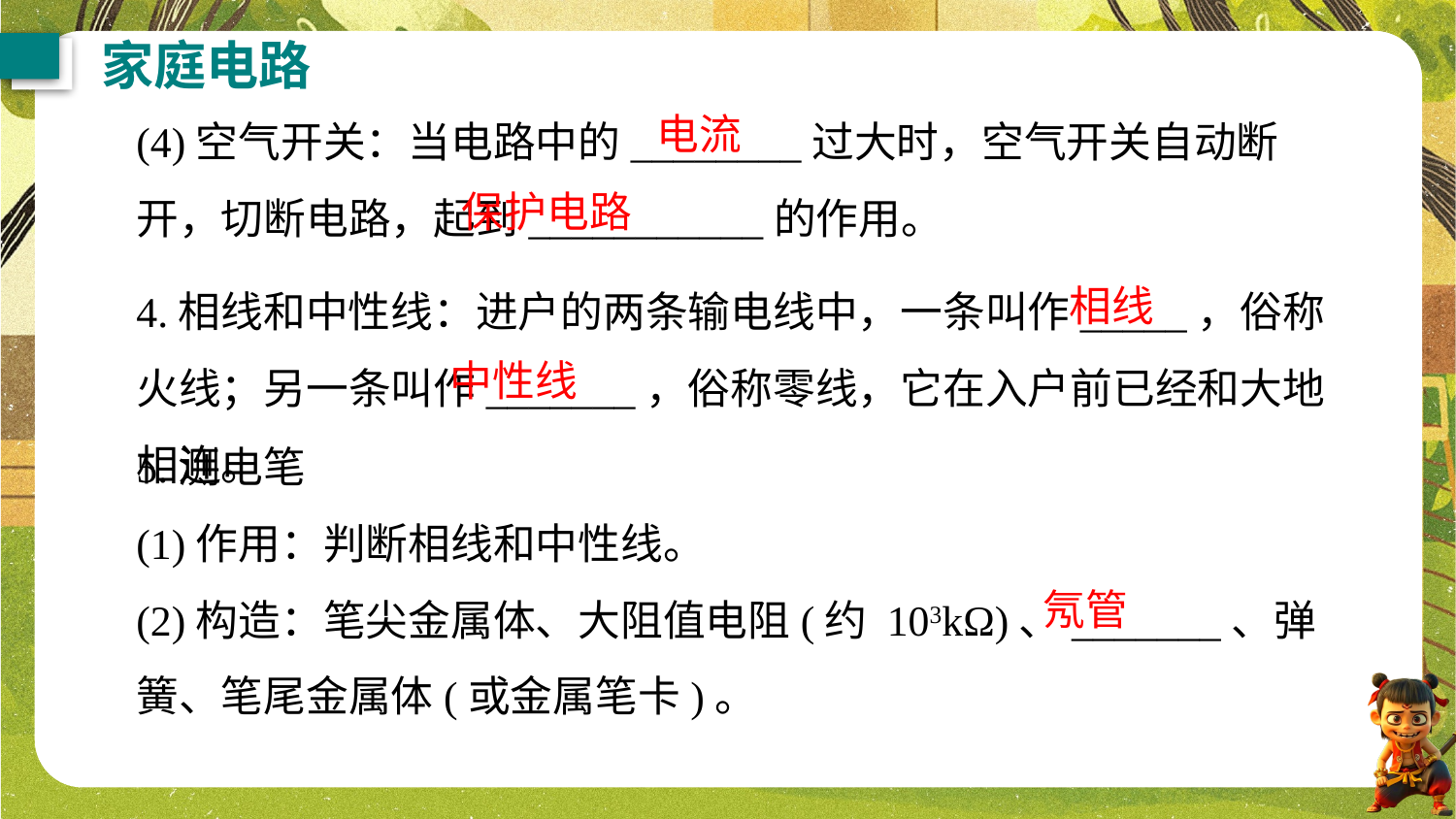

家庭电路

(4)空气开关：当电路中的________过大时，空气开关自动断开，切断电路，起到___________的作用。
电流
保护电路
4.相线和中性线：进户的两条输电线中，一条叫作_____，俗称火线；另一条叫作_______，俗称零线，它在入户前已经和大地相连。
相线
中性线
5.测电笔
(1)作用：判断相线和中性线。
(2)构造：笔尖金属体、大阻值电阻(约 103kΩ)、_______、弹簧、笔尾金属体(或金属笔卡)。
氖管